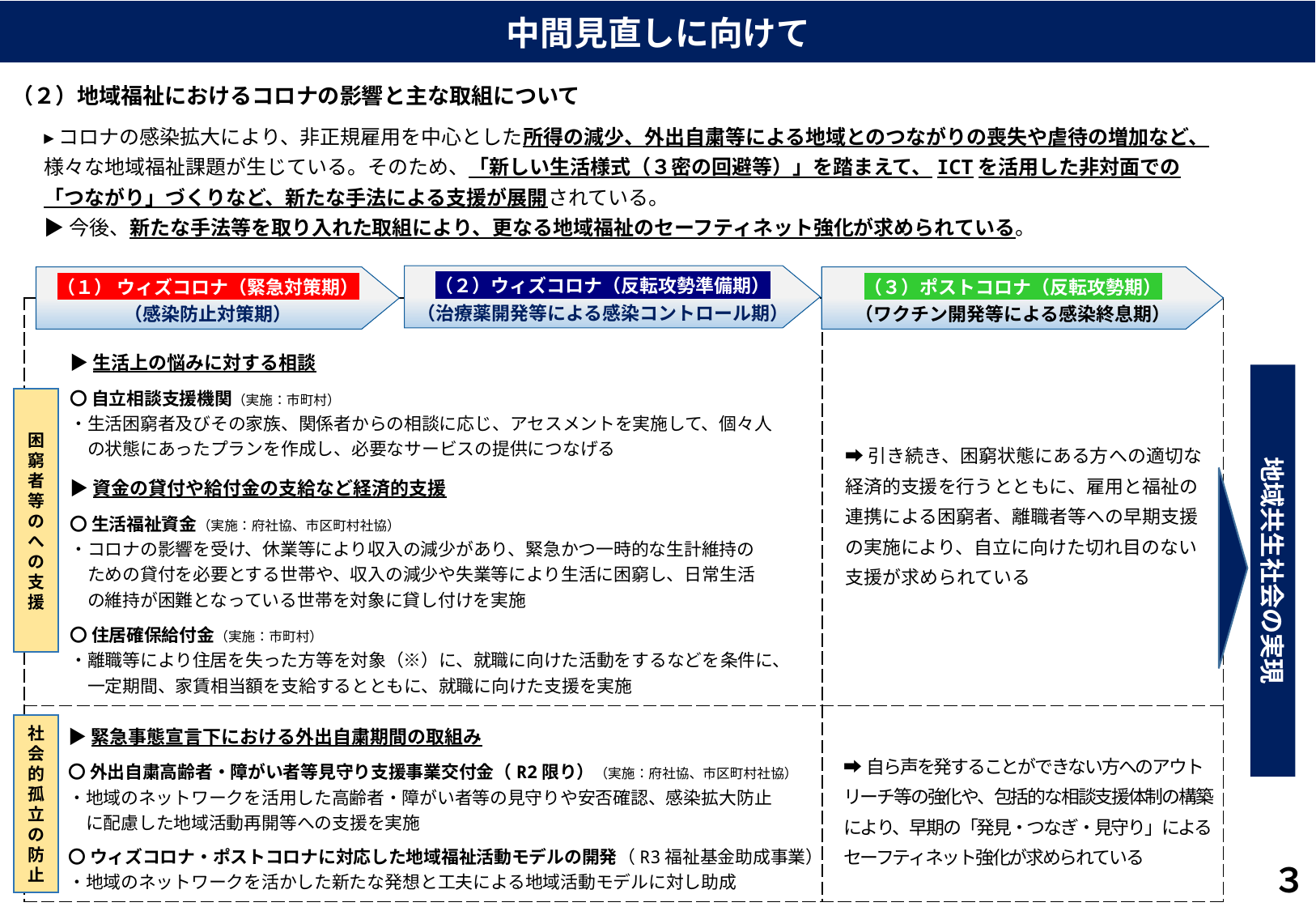

中間見直しに向けて
（２）地域福祉におけるコロナの影響と主な取組について
▸コロナの感染拡大により、非正規雇用を中心とした所得の減少、外出自粛等による地域とのつながりの喪失や虐待の増加など、様々な地域福祉課題が生じている。そのため、「新しい生活様式（３密の回避等）」を踏まえて、ICTを活用した非対面での「つながり」づくりなど、新たな手法による支援が展開されている。
▶今後、新たな手法等を取り入れた取組により、更なる地域福祉のセーフティネット強化が求められている。
（２）ウィズコロナ（反転攻勢準備期）
（治療薬開発等による感染コントロール期）
（１） ウィズコロナ（緊急対策期）
（感染防止対策期）
（３）ポストコロナ（反転攻勢期）
（ワクチン開発等による感染終息期）
|  |  |
| --- | --- |
|  |  |
▶生活上の悩みに対する相談

〇 自立相談支援機関（実施：市町村）
・生活困窮者及びその家族、関係者からの相談に応じ、アセスメントを実施して、個々人
　の状態にあったプランを作成し、必要なサービスの提供につなげる
地域共生社会の実現
困窮者等のへの支援
➡引き続き、困窮状態にある方への適切な経済的支援を行うとともに、雇用と福祉の連携による困窮者、離職者等への早期支援の実施により、自立に向けた切れ目のない支援が求められている
▶資金の貸付や給付金の支給など経済的支援

〇 生活福祉資金（実施：府社協、市区町村社協）
・コロナの影響を受け、休業等により収入の減少があり、緊急かつ一時的な生計維持の
　ための貸付を必要とする世帯や、収入の減少や失業等により生活に困窮し、日常生活
　の維持が困難となっている世帯を対象に貸し付けを実施

〇 住居確保給付金（実施：市町村）
・離職等により住居を失った方等を対象（※）に、就職に向けた活動をするなどを条件に、
　一定期間、家賃相当額を支給するとともに、就職に向けた支援を実施

▶緊急事態宣言下における外出自粛期間の取組み

〇 外出自粛高齢者・障がい者等見守り支援事業交付金（R2限り）（実施：府社協、市区町村社協）
・地域のネットワークを活用した高齢者・障がい者等の見守りや安否確認、感染拡大防止
　に配慮した地域活動再開等への支援を実施

〇 ウィズコロナ・ポストコロナに対応した地域福祉活動モデルの開発（R3福祉基金助成事業）
・地域のネットワークを活かした新たな発想と工夫による地域活動モデルに対し助成
社会的孤立の防止
➡自ら声を発することができない方へのアウトリーチ等の強化や、包括的な相談支援体制の構築により、早期の「発見・つなぎ・見守り」によるセーフティネット強化が求められている
３